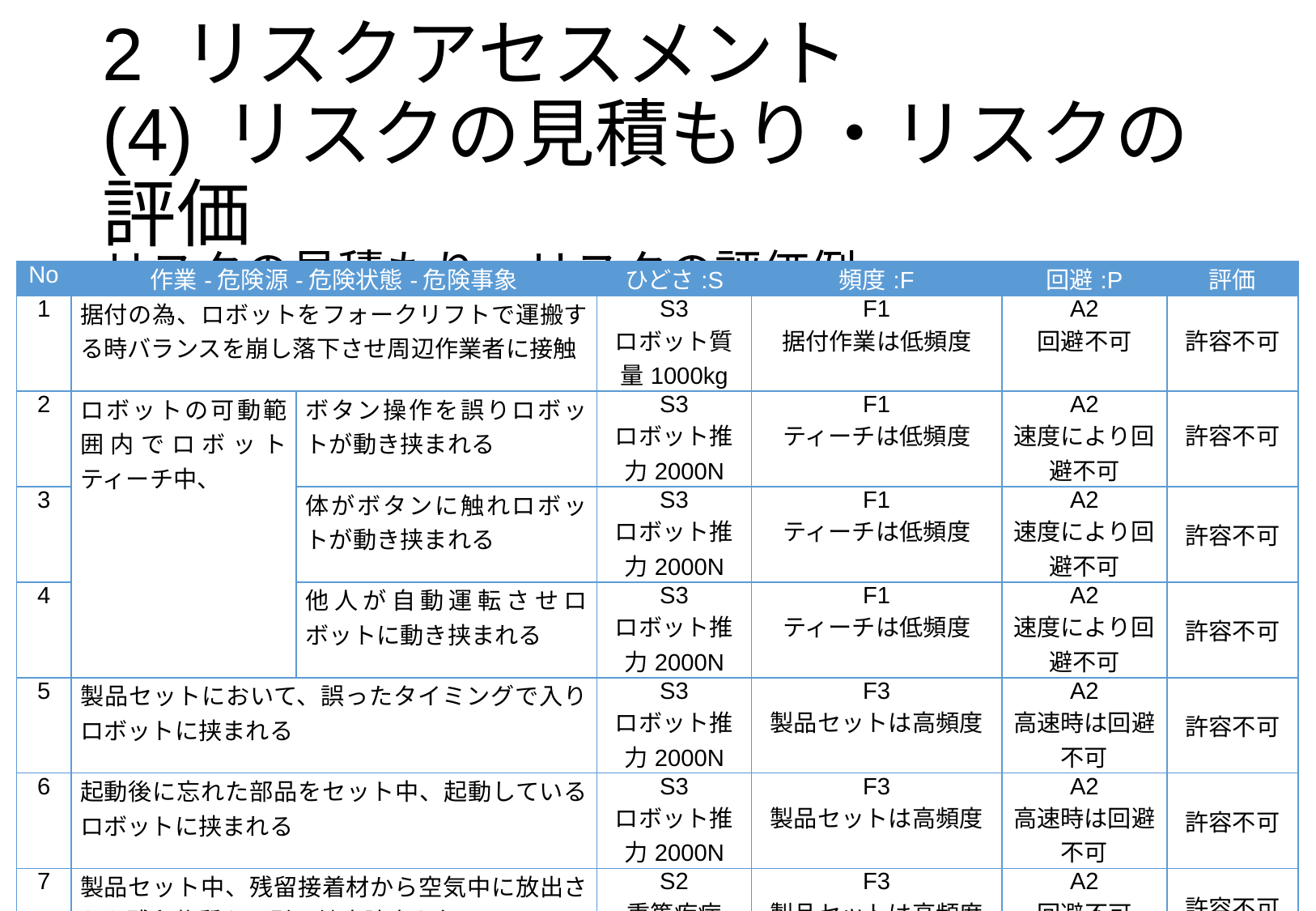

# 2 リスクアセスメント (4)	リスクの見積もり・リスクの評価
リスクの見積もり・リスクの評価例
| No | 作業-危険源-危険状態-危険事象 |  | ひどさ:S | 頻度:F | 回避:P | 評価 |
| --- | --- | --- | --- | --- | --- | --- |
| 1 | 据付の為、ロボットをフォークリフトで運搬する時バランスを崩し落下させ周辺作業者に接触 |  | S3 ロボット質量1000kg | F1 据付作業は低頻度 | A2 回避不可 | 許容不可 |
| 2 | ロボットの可動範囲内でロボットティーチ中、 | ボタン操作を誤りロボットが動き挟まれる | S3 ロボット推力2000N | F1 ティーチは低頻度 | A2 速度により回避不可 | 許容不可 |
| 3 |  | 体がボタンに触れロボットが動き挟まれる | S3 ロボット推力2000N | F1 ティーチは低頻度 | A2 速度により回避不可 | 許容不可 |
| 4 |  | 他人が自動運転させロボットに動き挟まれる | S3 ロボット推力2000N | F1 ティーチは低頻度 | A2 速度により回避不可 | 許容不可 |
| 5 | 製品セットにおいて、誤ったタイミングで入りロボットに挟まれる |  | S3 ロボット推力2000N | F3 製品セットは高頻度 | A2 高速時は回避不可 | 許容不可 |
| 6 | 起動後に忘れた部品をセット中、起動しているロボットに挟まれる |  | S3 ロボット推力2000N | F3 製品セットは高頻度 | A2 高速時は回避不可 | 許容不可 |
| 7 | 製品セット中、残留接着材から空気中に放出された残留物質を吸引し健康障害を負う |  | S2 重篤疾病 | F3 製品セットは高頻度 | A2 回避不可 | 許容不可 |